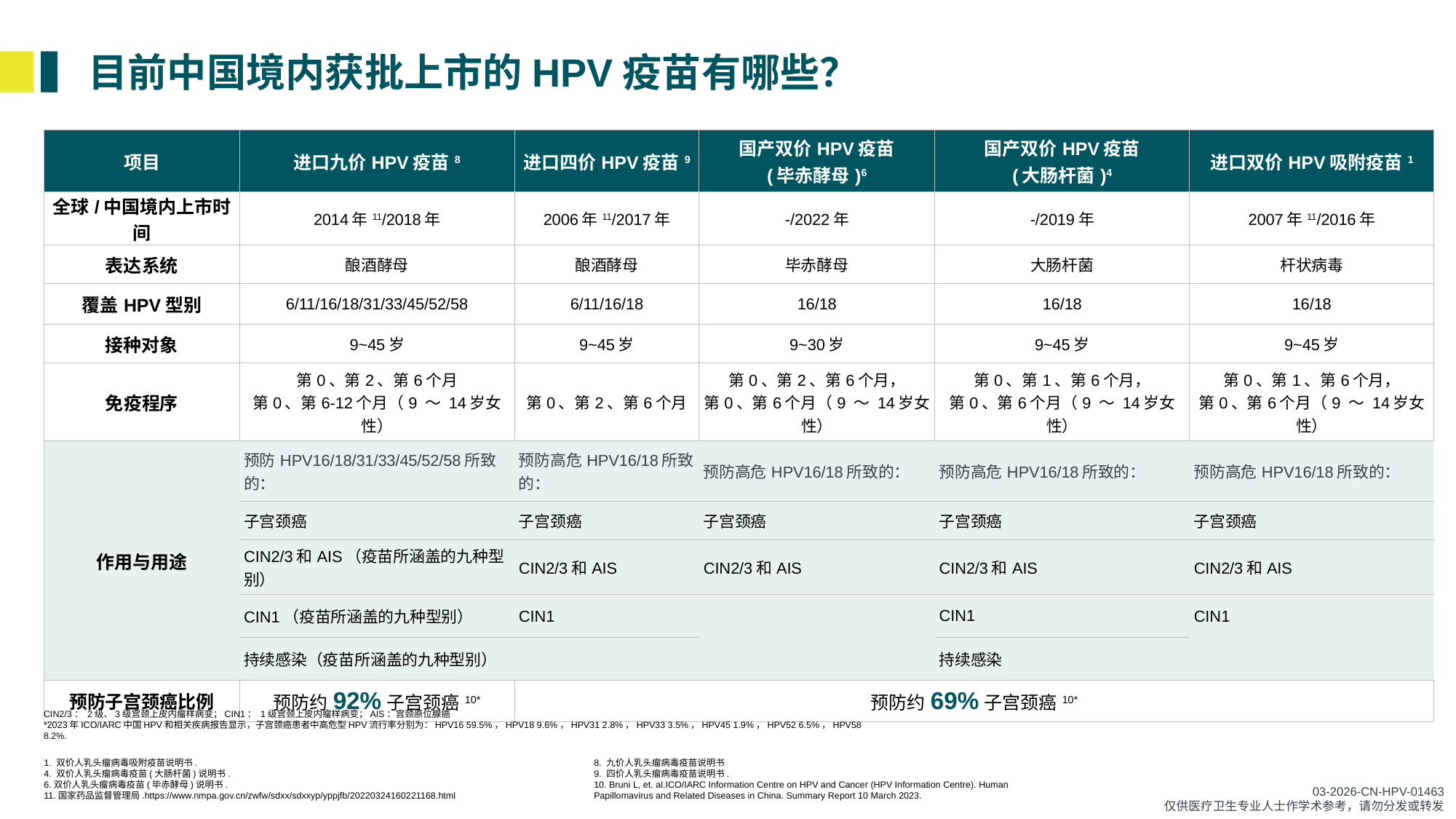

目前中国境内获批上市的HPV疫苗有哪些？
| 项目 | 进口九价HPV疫苗8 | 进口四价HPV疫苗9 | 国产双价HPV疫苗 (毕赤酵母)6 | 国产双价HPV疫苗 (大肠杆菌)4 | 进口双价HPV吸附疫苗1 |
| --- | --- | --- | --- | --- | --- |
| 全球/中国境内上市时间 | 2014年11/2018年 | 2006年11/2017年 | -/2022年 | -/2019年 | 2007年11/2016年 |
| 表达系统 | 酿酒酵母 | 酿酒酵母 | 毕赤酵母 | 大肠杆菌 | 杆状病毒 |
| 覆盖HPV型别 | 6/11/16/18/31/33/45/52/58 | 6/11/16/18 | 16/18 | 16/18 | 16/18 |
| 接种对象 | 9~45岁 | 9~45岁 | 9~30岁 | 9~45岁 | 9~45岁 |
| 免疫程序 | 第0、第2、第6个月 第0、第6-12个月（9 ～ 14岁女性） | 第0、第2、第6个月 | 第0、第2、第6个月， 第0、第6个月（9 ～ 14岁女性） | 第0、第1、第6个月， 第0、第6个月（9 ～ 14岁女性） | 第0、第1、第6个月， 第0、第6个月（9 ～ 14岁女性） |
| 作用与用途 | 预防HPV16/18/31/33/45/52/58所致的： | 预防高危HPV16/18所致的： | 预防高危HPV16/18所致的： | 预防高危HPV16/18所致的： | 预防高危HPV16/18所致的： |
|  | 子宫颈癌 | 子宫颈癌 | 子宫颈癌 | 子宫颈癌 | 子宫颈癌 |
|  | CIN2/3和AIS（疫苗所涵盖的九种型别） | CIN2/3和AIS | CIN2/3和AIS | CIN2/3和AIS | CIN2/3和AIS |
|  | CIN1（疫苗所涵盖的九种型别） | CIN1 |  | CIN1 | CIN1 |
|  | 持续感染（疫苗所涵盖的九种型别） |  |  | 持续感染 |  |
| 预防子宫颈癌比例 | 预防约92%子宫颈癌10\* | 预防约69%子宫颈癌10\* |  |  |  |
CIN2/3： 2级、3级宫颈上皮内瘤样病变；CIN1： 1级宫颈上皮内瘤样病变；AIS：宫颈原位腺癌
*2023年ICO/IARC中国HPV和相关疾病报告显示，子宫颈癌患者中高危型HPV流行率分别为：HPV16 59.5%，HPV18 9.6%，HPV31 2.8%，HPV33 3.5%，HPV45 1.9%，HPV52 6.5%，HPV58 8.2%.
1. 双价人乳头瘤病毒吸附疫苗说明书.
4. 双价人乳头瘤病毒疫苗(大肠杆菌)说明书.
6.双价人乳头瘤病毒疫苗(毕赤酵母)说明书.
11.国家药品监督管理局.https://www.nmpa.gov.cn/zwfw/sdxx/sdxxyp/yppjfb/20220324160221168.html
8. 九价人乳头瘤病毒疫苗说明书
9. 四价人乳头瘤病毒疫苗说明书.
10. Bruni L, et. al.ICO/IARC Information Centre on HPV and Cancer (HPV Information Centre). Human Papillomavirus and Related Diseases in China. Summary Report 10 March 2023.